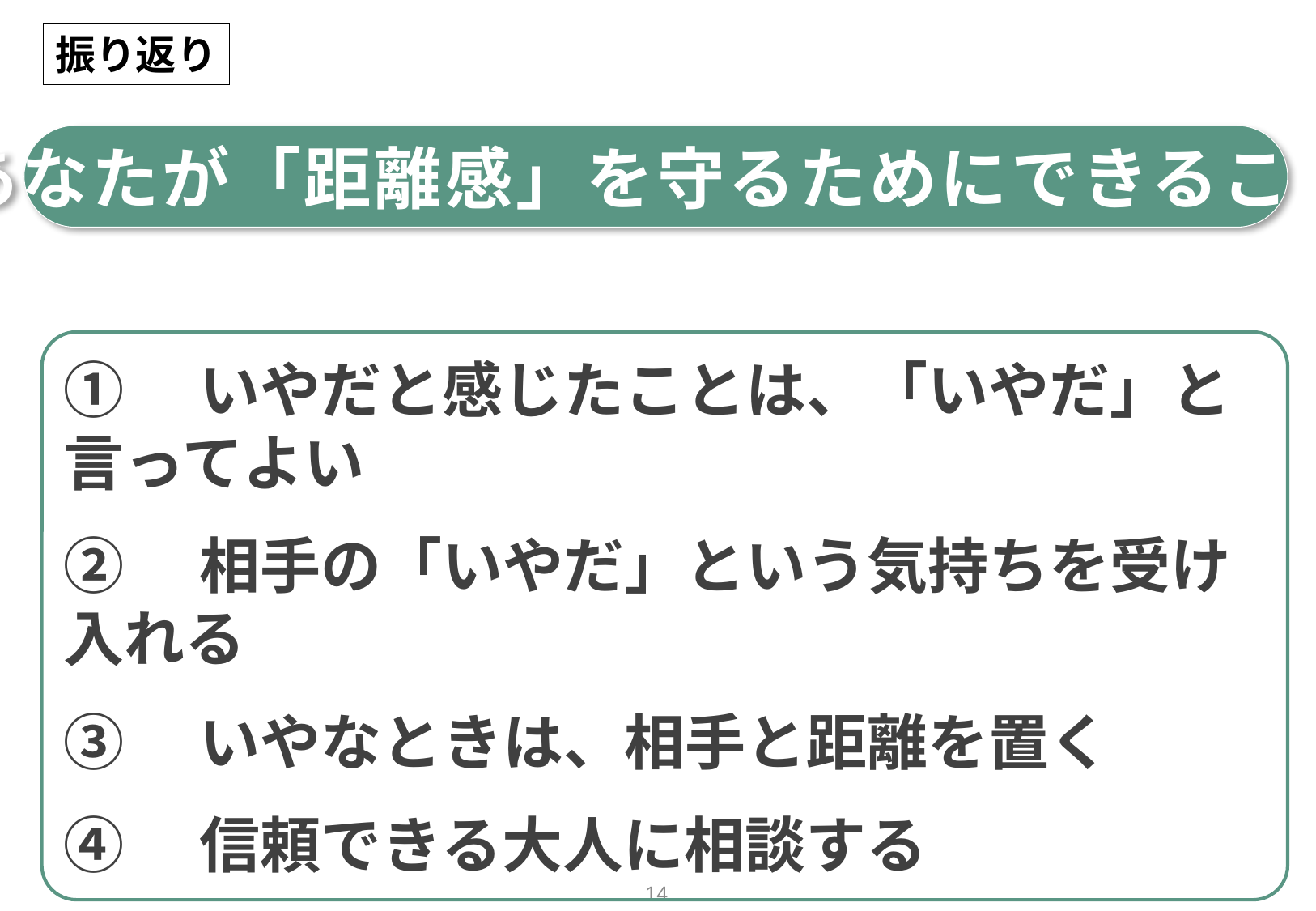

振り返り
あなたが「距離感」を守るためにできること
①　いやだと感じたことは、「いやだ」と言ってよい

②　相手の「いやだ」という気持ちを受け入れる

③　いやなときは、相手と距離を置く

④　信頼できる大人に相談する
14